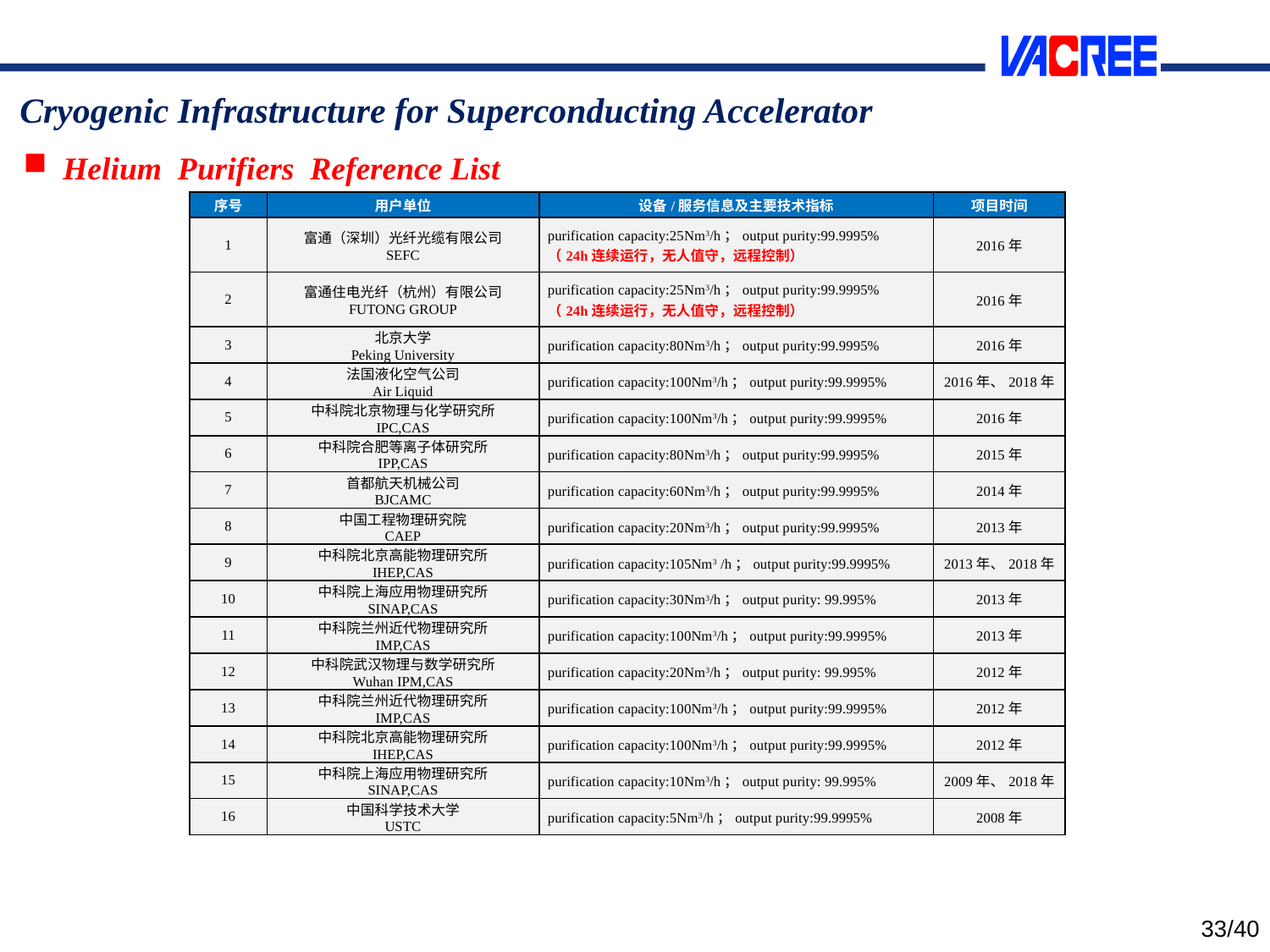

Cryogenic Infrastructure for Superconducting Accelerator
Helium  Purifiers  Reference List

| 序号 | 用户单位 | 设备/服务信息及主要技术指标 | 项目时间 |
| --- | --- | --- | --- |
| 1 | 富通（深圳）光纤光缆有限公司 SEFC | purification capacity:25Nm3/h；output purity:99.9995% （24h连续运行，无人值守，远程控制） | 2016年 |
| 2 | 富通住电光纤（杭州）有限公司 FUTONG GROUP | purification capacity:25Nm3/h；output purity:99.9995% （24h连续运行，无人值守，远程控制） | 2016年 |
| 3 | 北京大学 Peking University | purification capacity:80Nm3/h；output purity:99.9995% | 2016年 |
| 4 | 法国液化空气公司 Air Liquid | purification capacity:100Nm3/h；output purity:99.9995% | 2016年、2018年 |
| 5 | 中科院北京物理与化学研究所 IPC,CAS | purification capacity:100Nm3/h；output purity:99.9995% | 2016年 |
| 6 | 中科院合肥等离子体研究所 IPP,CAS | purification capacity:80Nm3/h；output purity:99.9995% | 2015年 |
| 7 | 首都航天机械公司 BJCAMC | purification capacity:60Nm3/h；output purity:99.9995% | 2014年 |
| 8 | 中国工程物理研究院 CAEP | purification capacity:20Nm3/h；output purity:99.9995% | 2013年 |
| 9 | 中科院北京高能物理研究所 IHEP,CAS | purification capacity:105Nm3 /h；output purity:99.9995% | 2013年、2018年 |
| 10 | 中科院上海应用物理研究所 SINAP,CAS | purification capacity:30Nm3/h；output purity: 99.995% | 2013年 |
| 11 | 中科院兰州近代物理研究所 IMP,CAS | purification capacity:100Nm3/h；output purity:99.9995% | 2013年 |
| 12 | 中科院武汉物理与数学研究所 Wuhan IPM,CAS | purification capacity:20Nm3/h；output purity: 99.995% | 2012年 |
| 13 | 中科院兰州近代物理研究所 IMP,CAS | purification capacity:100Nm3/h；output purity:99.9995% | 2012年 |
| 14 | 中科院北京高能物理研究所 IHEP,CAS | purification capacity:100Nm3/h；output purity:99.9995% | 2012年 |
| 15 | 中科院上海应用物理研究所 SINAP,CAS | purification capacity:10Nm3/h；output purity: 99.995% | 2009年、2018年 |
| 16 | 中国科学技术大学 USTC | purification capacity:5Nm3/h；output purity:99.9995% | 2008年 |
33/40